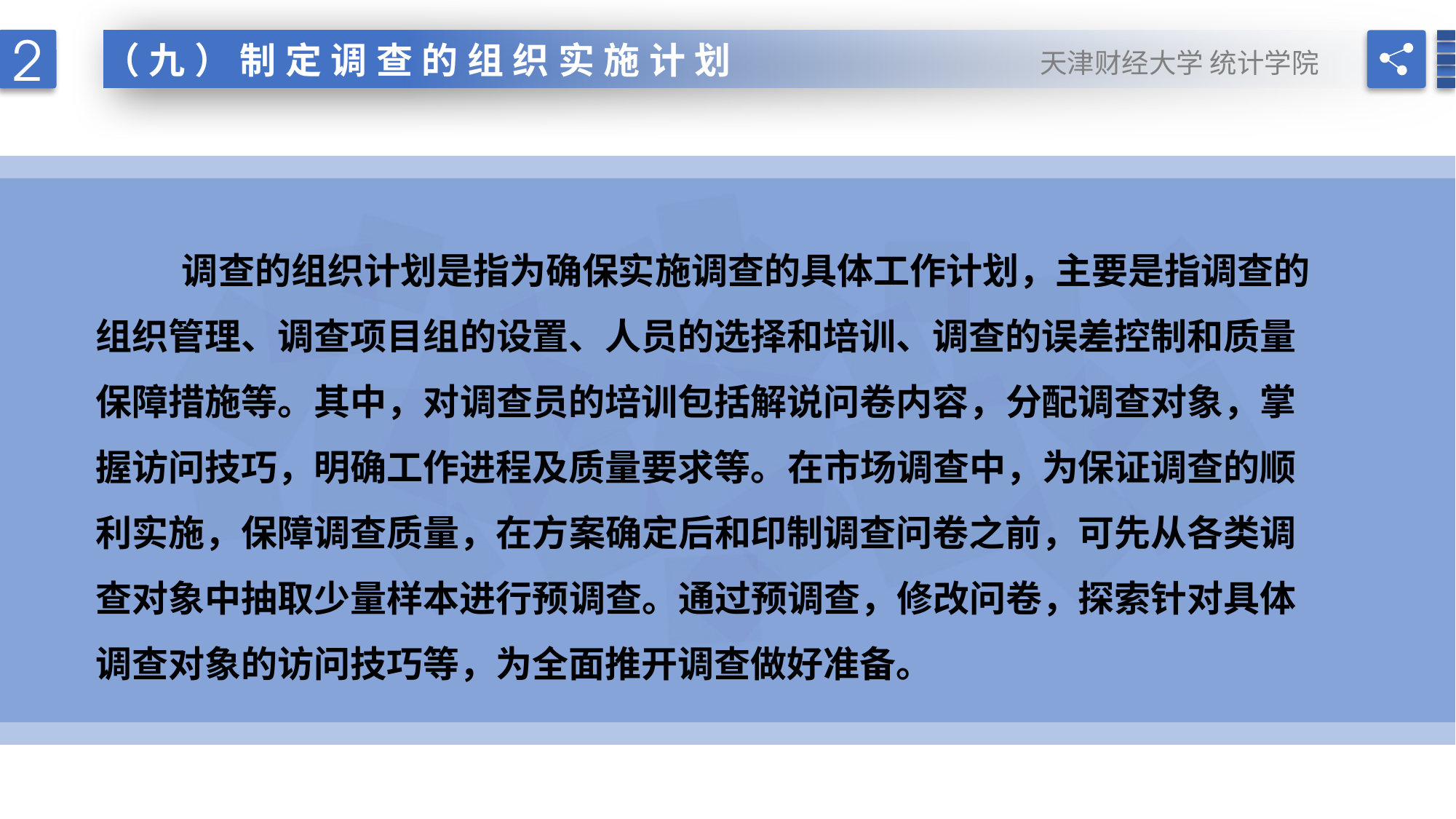

2

天津财经大学 统计学院

（九）制定调查的组织实施计划

调查的组织计划是指为确保实施调查的具体工作计划，主要是指调查的组织管理、调查项目组的设置、人员的选择和培训、调查的误差控制和质量保障措施等。其中，对调查员的培训包括解说问卷内容，分配调查对象，掌握访问技巧，明确工作进程及质量要求等。在市场调查中，为保证调查的顺利实施，保障调查质量，在方案确定后和印制调查问卷之前，可先从各类调查对象中抽取少量样本进行预调查。通过预调查，修改问卷，探索针对具体调查对象的访问技巧等，为全面推开调查做好准备。